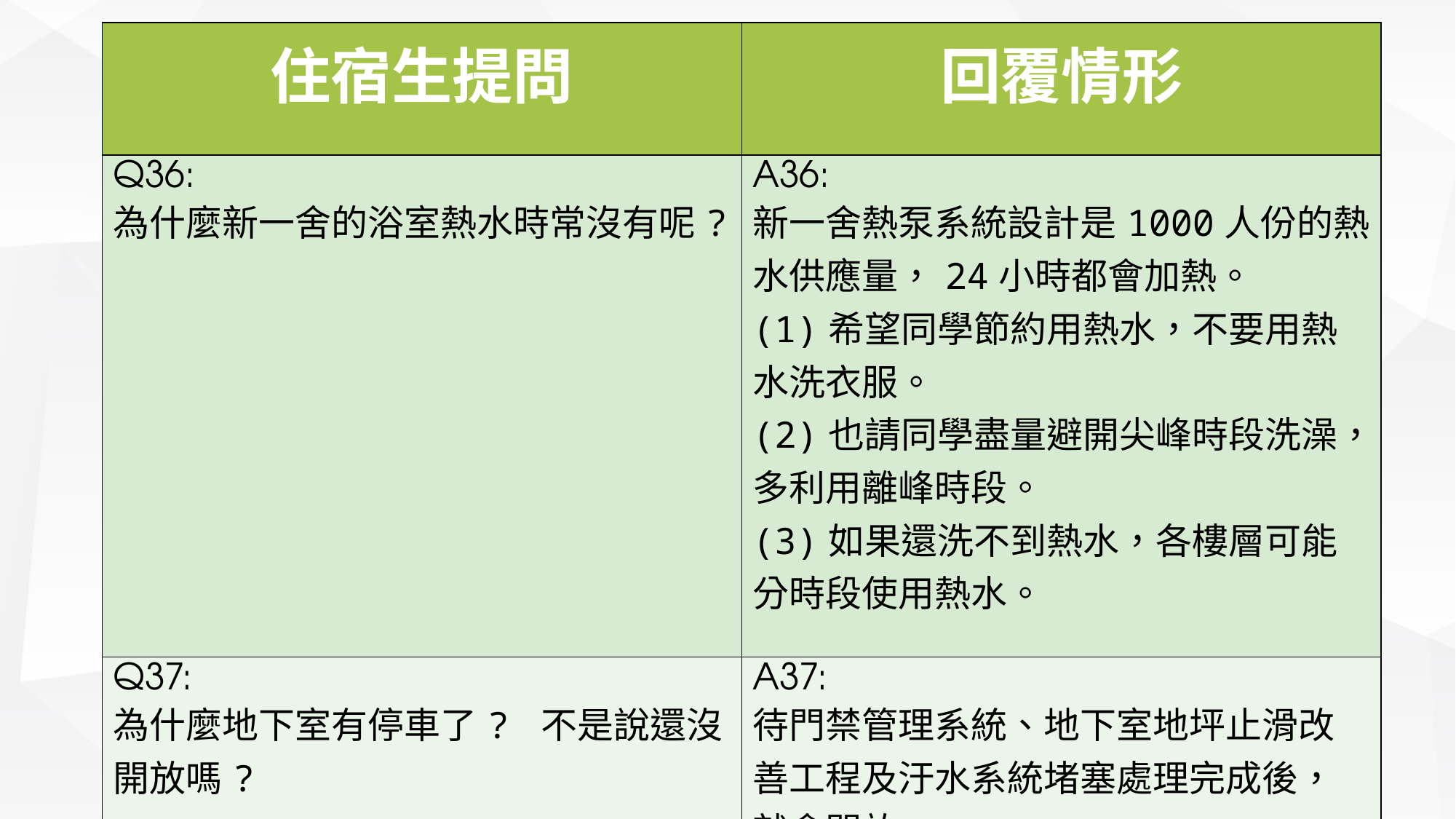

| 住宿生提問 | 回覆情形 |
| --- | --- |
| Q36: 為什麼新一舍的浴室熱水時常沒有呢? | A36: 新一舍熱泵系統設計是1000人份的熱水供應量，24小時都會加熱。 (1)希望同學節約用熱水，不要用熱水洗衣服。 (2)也請同學盡量避開尖峰時段洗澡，多利用離峰時段。 (3)如果還洗不到熱水，各樓層可能分時段使用熱水。 |
| Q37: 為什麼地下室有停車了? 不是說還沒開放嗎? | A37: 待門禁管理系統、地下室地坪止滑改善工程及汙水系統堵塞處理完成後，就會開放。 |